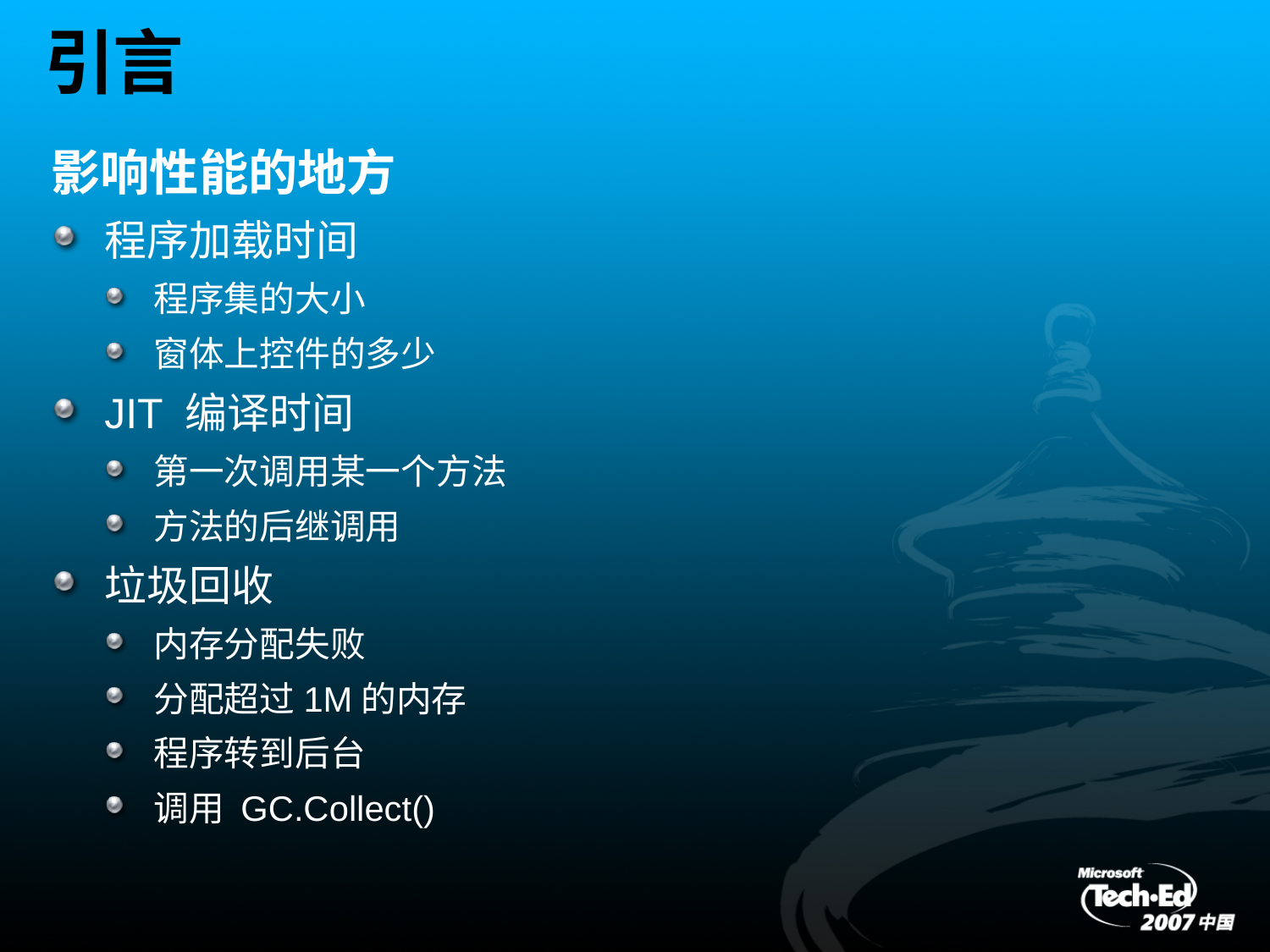

# 引言
影响性能的地方
程序加载时间
程序集的大小
窗体上控件的多少
JIT 编译时间
第一次调用某一个方法
方法的后继调用
垃圾回收
内存分配失败
分配超过1M的内存
程序转到后台
调用 GC.Collect()